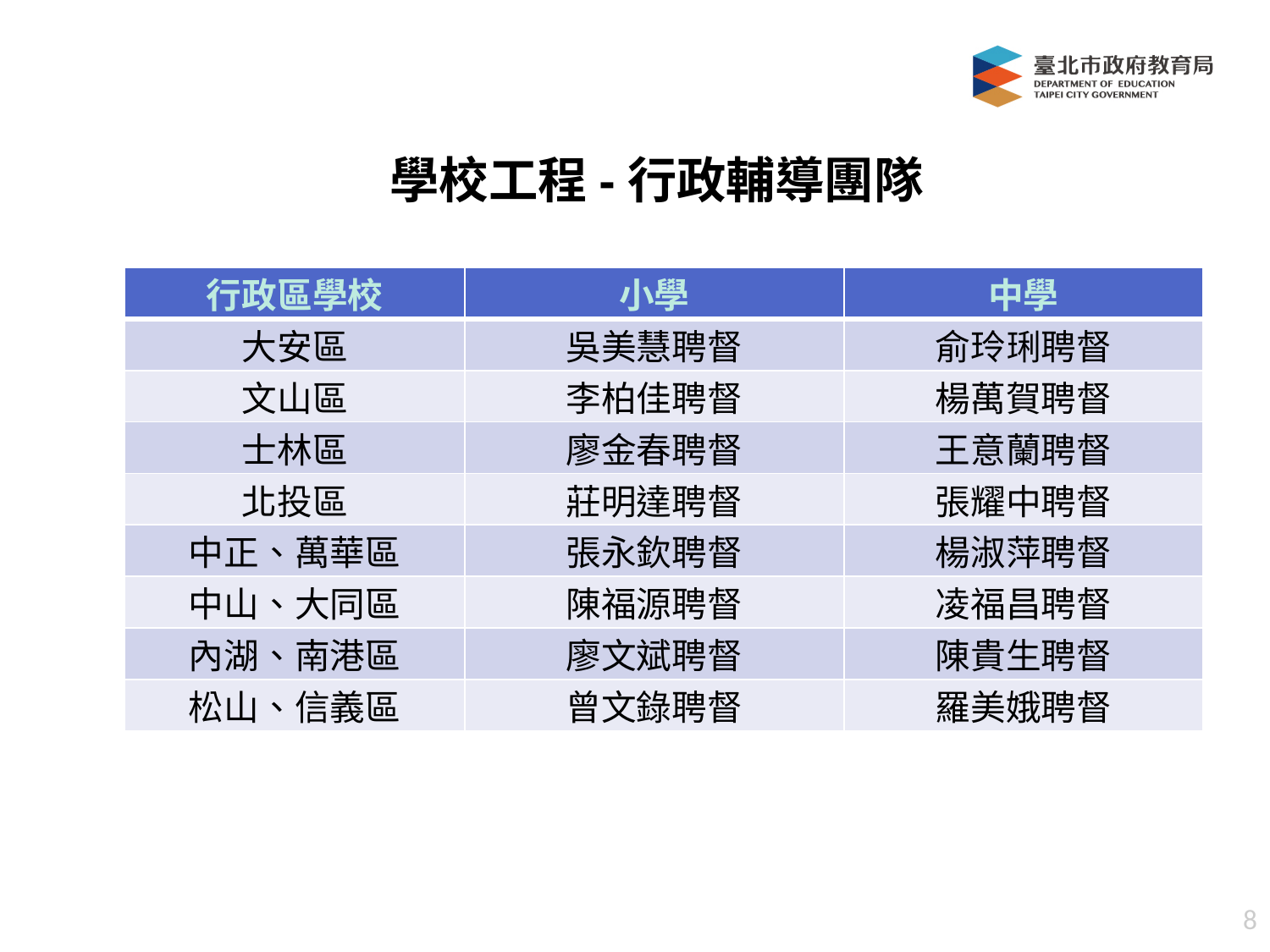

學校工程-行政輔導團隊
| 行政區學校 | 小學 | 中學 |
| --- | --- | --- |
| 大安區 | 吳美慧聘督 | 俞玲琍聘督 |
| 文山區 | 李柏佳聘督 | 楊萬賀聘督 |
| 士林區 | 廖金春聘督 | 王意蘭聘督 |
| 北投區 | 莊明達聘督 | 張耀中聘督 |
| 中正、萬華區 | 張永欽聘督 | 楊淑萍聘督 |
| 中山、大同區 | 陳福源聘督 | 凌福昌聘督 |
| 內湖、南港區 | 廖文斌聘督 | 陳貴生聘督 |
| 松山、信義區 | 曾文錄聘督 | 羅美娥聘督 |
8